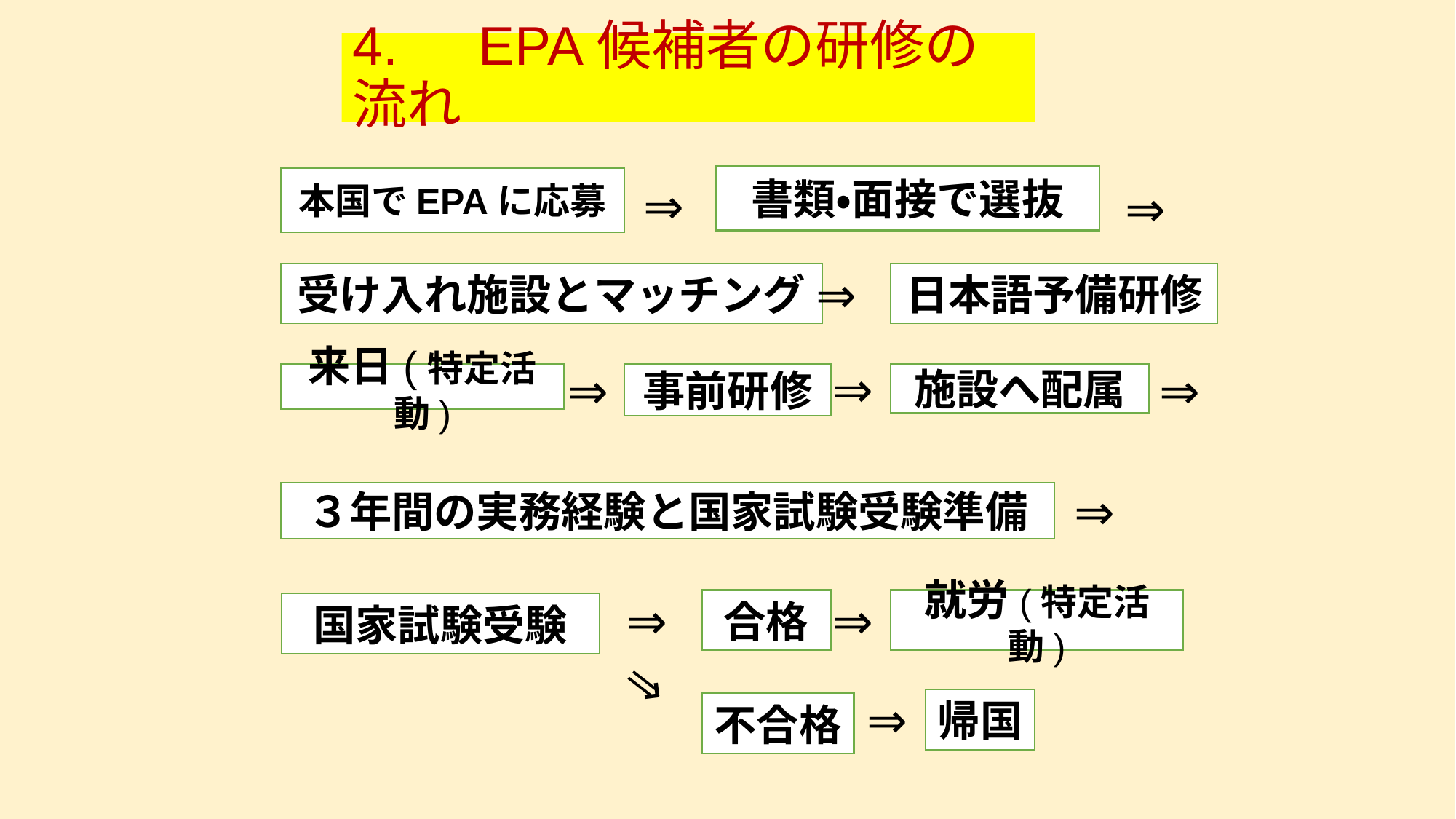

# 4.　EPA候補者の研修の流れ
書類・面接で選抜
本国でEPAに応募
⇒
⇒
⇒
受け入れ施設とマッチング
日本語予備研修
⇒
⇒
⇒
事前研修
来日(特定活動)
施設へ配属
⇒
３年間の実務経験と国家試験受験準備
⇒
⇒
合格
就労(特定活動)
国家試験受験
⇒
⇒
帰国
不合格